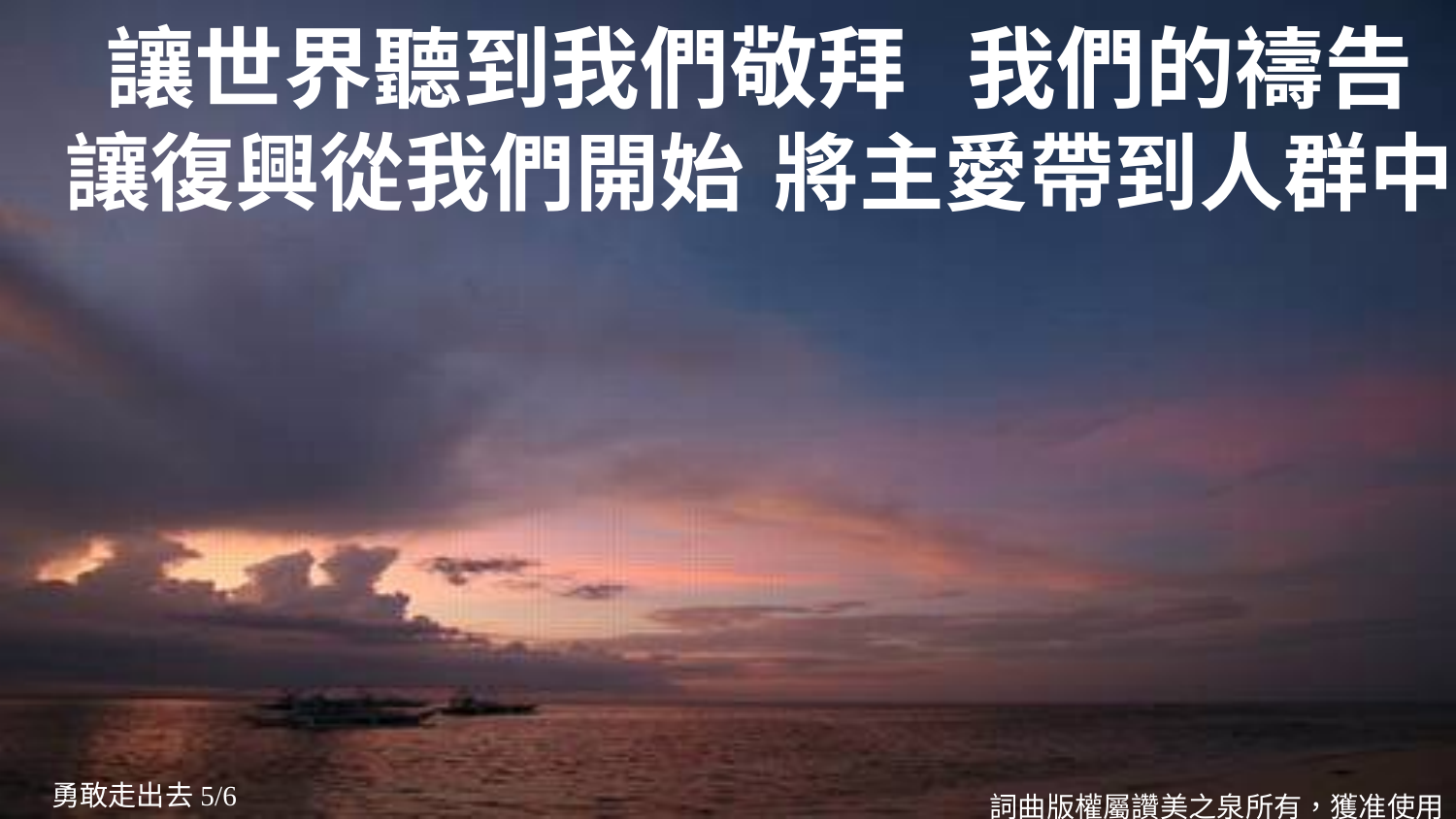

讓世界聽到我們敬拜   我們的禱告
讓復興從我們開始  將主愛帶到人群中
勇敢走出去5/6
詞曲版權屬讚美之泉所有，獲准使用